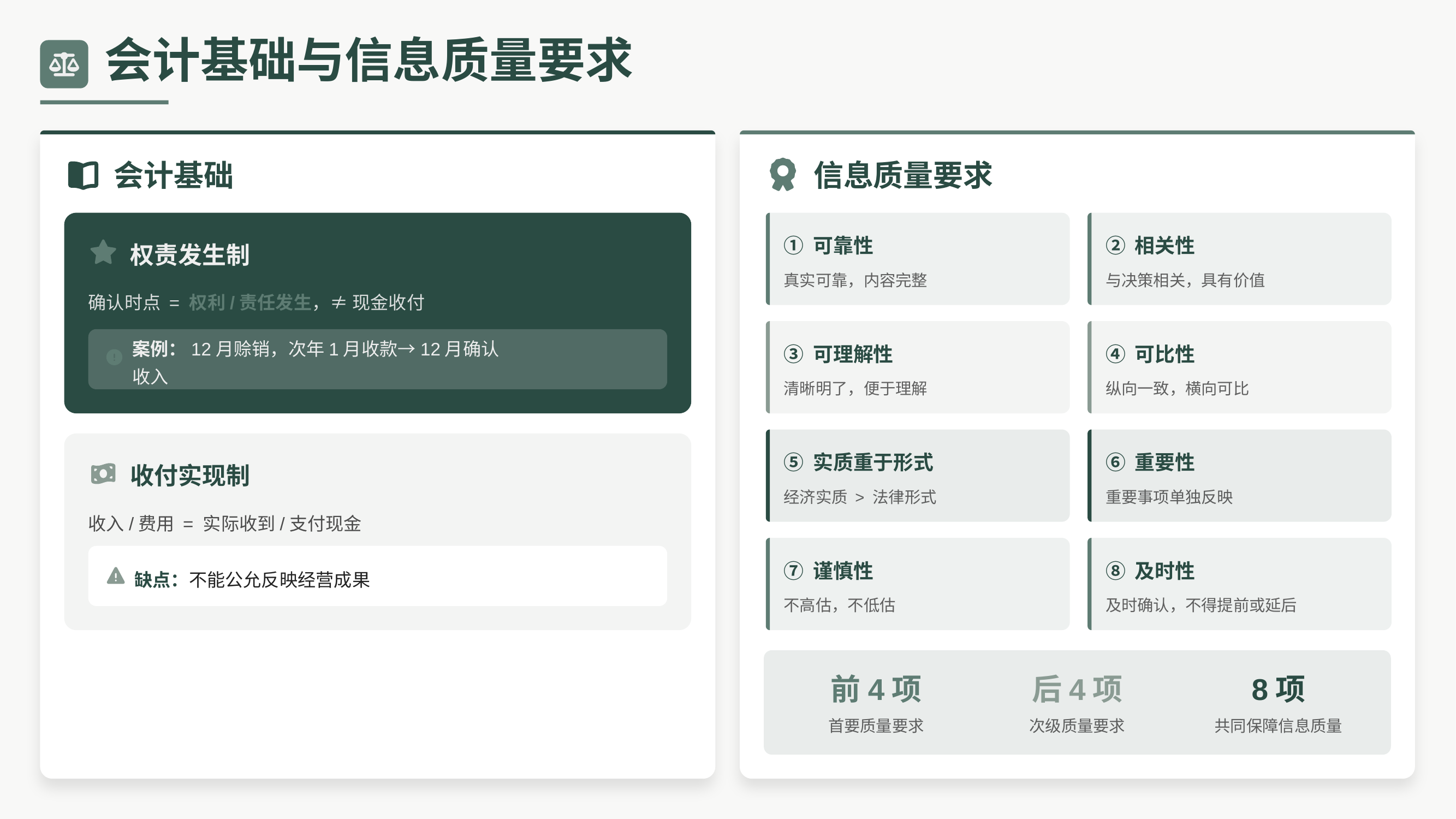

会计基础与信息质量要求

会计基础
信息质量要求

① 可靠性
② 相关性
权责发生制

真实可靠，内容完整
与决策相关，具有价值
确认时点 = 权利/责任发生，≠ 现金收付

③ 可理解性
④ 可比性
案例：12月赊销，次年1月收款→12月确认收入

清晰明了，便于理解
纵向一致，横向可比

⑤ 实质重于形式
⑥ 重要性
收付实现制

经济实质 > 法律形式
重要事项单独反映
收入/费用 = 实际收到/支付现金

⑦ 谨慎性
⑧ 及时性
缺点：不能公允反映经营成果

不高估，不低估
及时确认，不得提前或延后

前4项
后4项
8项
首要质量要求
次级质量要求
共同保障信息质量